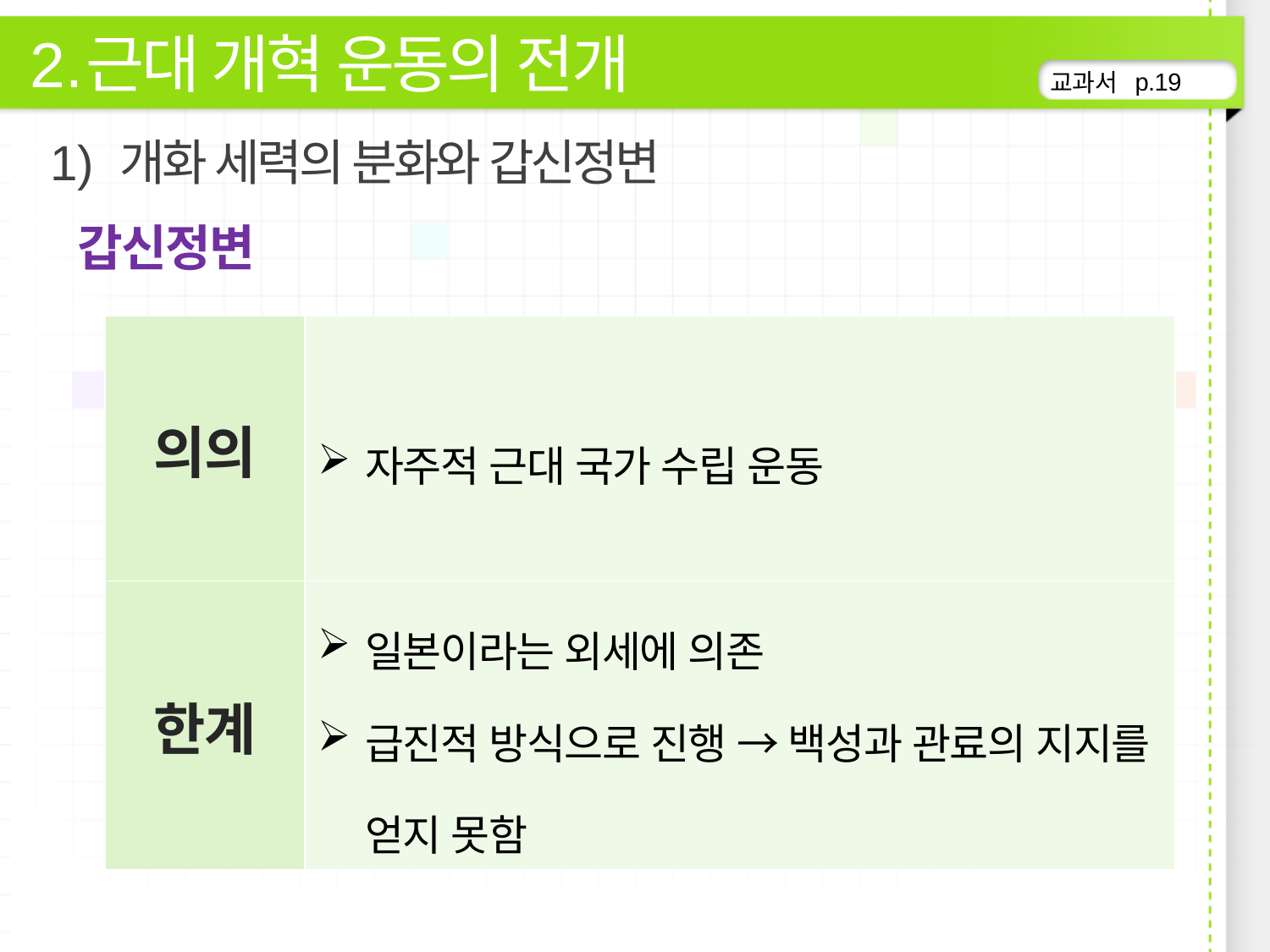

근대 개혁 운동의 전개
p.19
 개화 세력의 분화와 갑신정변
갑신정변

| 의의 | 자주적 근대 국가 수립 운동 |
| --- | --- |
| 한계 | 일본이라는 외세에 의존 급진적 방식으로 진행 → 백성과 관료의 지지를 얻지 못함 |